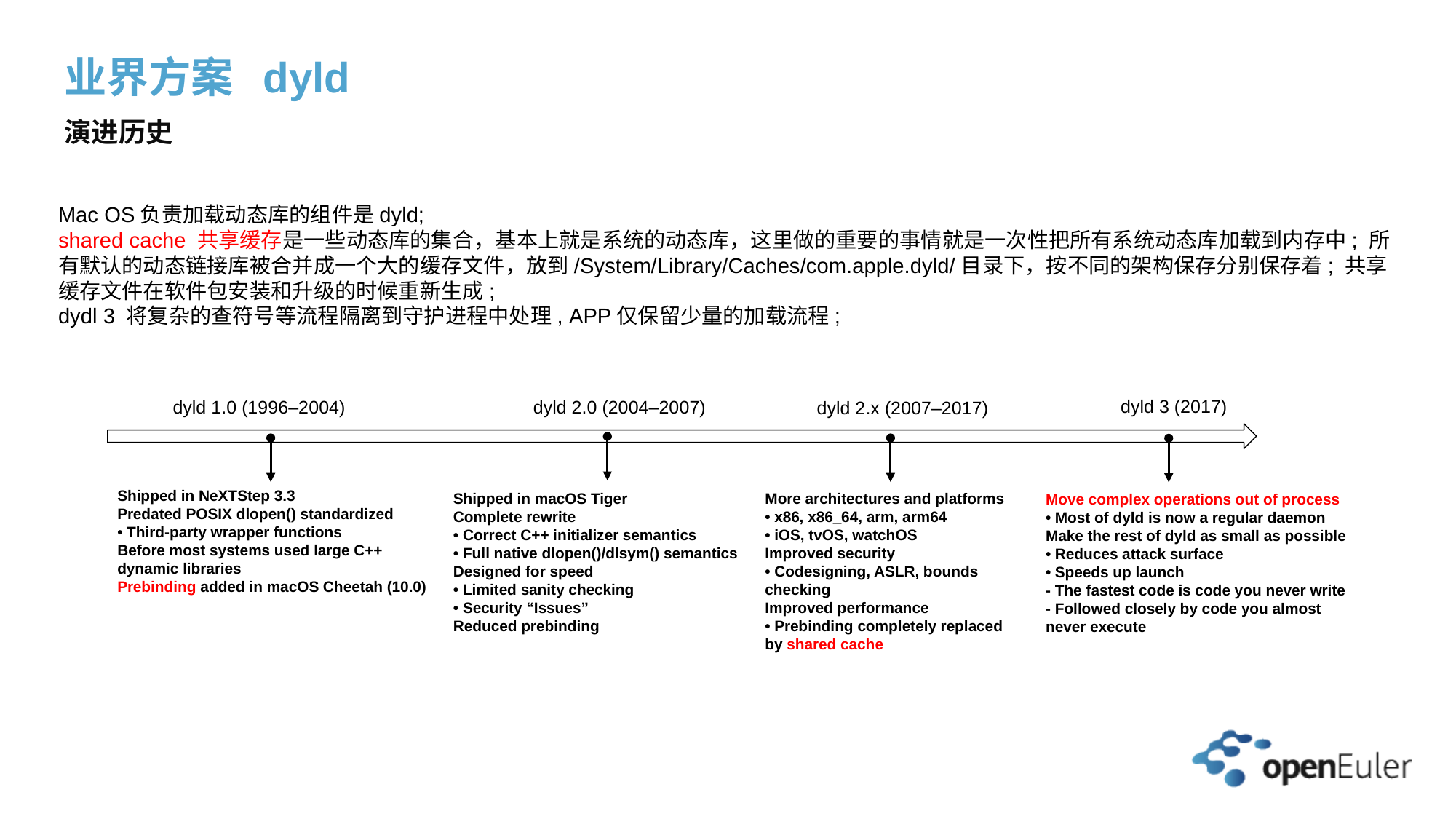

# 业界方案  dyld
演进历史
Mac OS负责加载动态库的组件是dyld;
shared cache 共享缓存是一些动态库的集合，基本上就是系统的动态库，这里做的重要的事情就是一次性把所有系统动态库加载到内存中; 所有默认的动态链接库被合并成一个大的缓存文件，放到/System/Library/Caches/com.apple.dyld/目录下，按不同的架构保存分别保存着; 共享缓存文件在软件包安装和升级的时候重新生成;
dydl 3 将复杂的查符号等流程隔离到守护进程中处理, APP仅保留少量的加载流程;
dyld 3 (2017)
dyld 1.0 (1996–2004)
dyld 2.0 (2004–2007)
dyld 2.x (2007–2017)

Shipped in NeXTStep 3.3
Predated POSIX dlopen() standardized
• Third-party wrapper functions
Before most systems used large C++ dynamic libraries
Prebinding added in macOS Cheetah (10.0)
Shipped in macOS Tiger
Complete rewrite
• Correct C++ initializer semantics
• Full native dlopen()/dlsym() semantics
Designed for speed
• Limited sanity checking
• Security “Issues”
Reduced prebinding
More architectures and platforms
• x86, x86_64, arm, arm64
• iOS, tvOS, watchOS
Improved security
• Codesigning, ASLR, bounds checking
Improved performance
• Prebinding completely replaced by shared cache
Move complex operations out of process
• Most of dyld is now a regular daemon
Make the rest of dyld as small as possible
• Reduces attack surface
• Speeds up launch
- The fastest code is code you never write
- Followed closely by code you almost
never execute